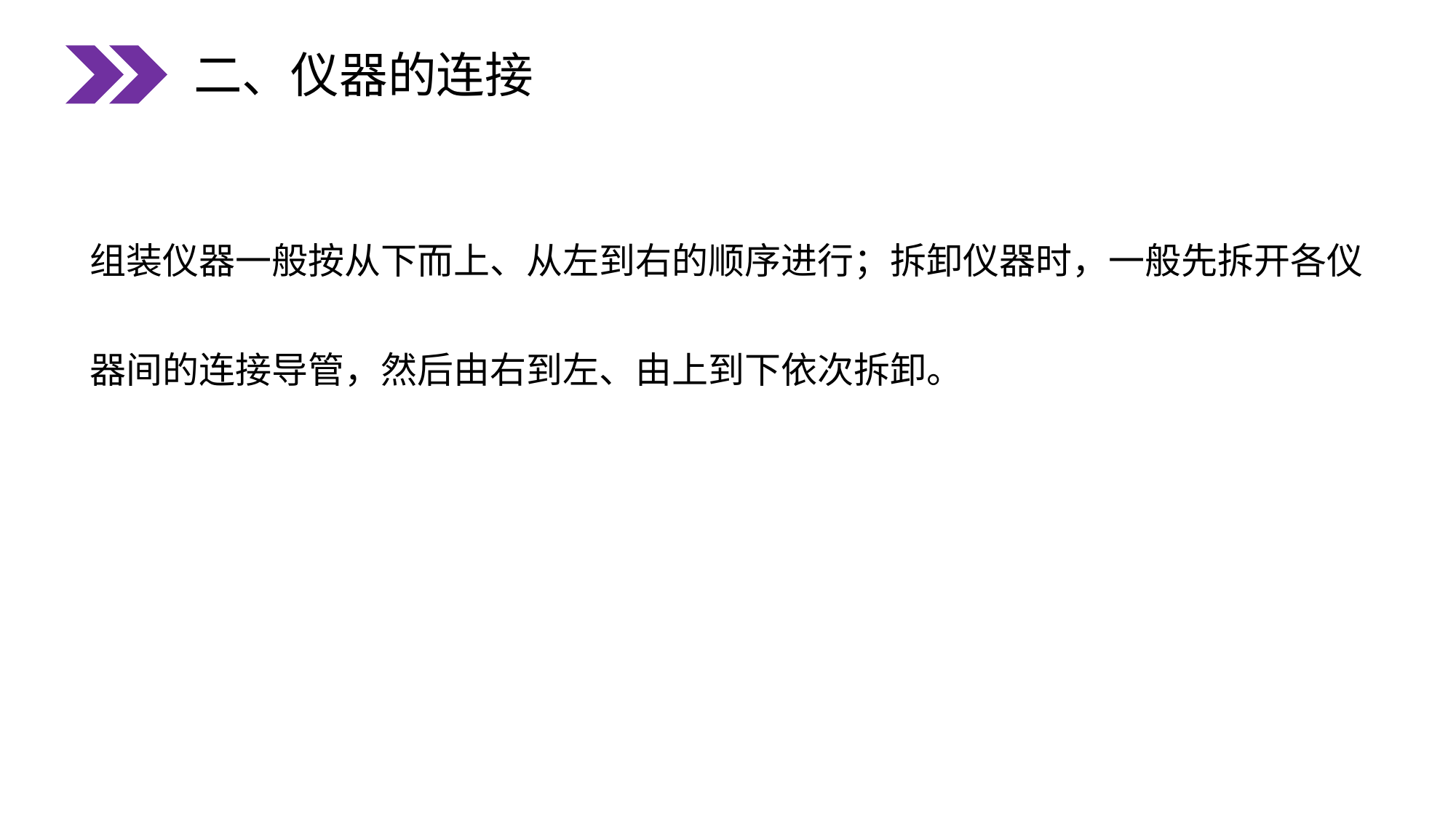

二、仪器的连接
组装仪器一般按从下而上、从左到右的顺序进行；拆卸仪器时，一般先拆开各仪器间的连接导管，然后由右到左、由上到下依次拆卸。